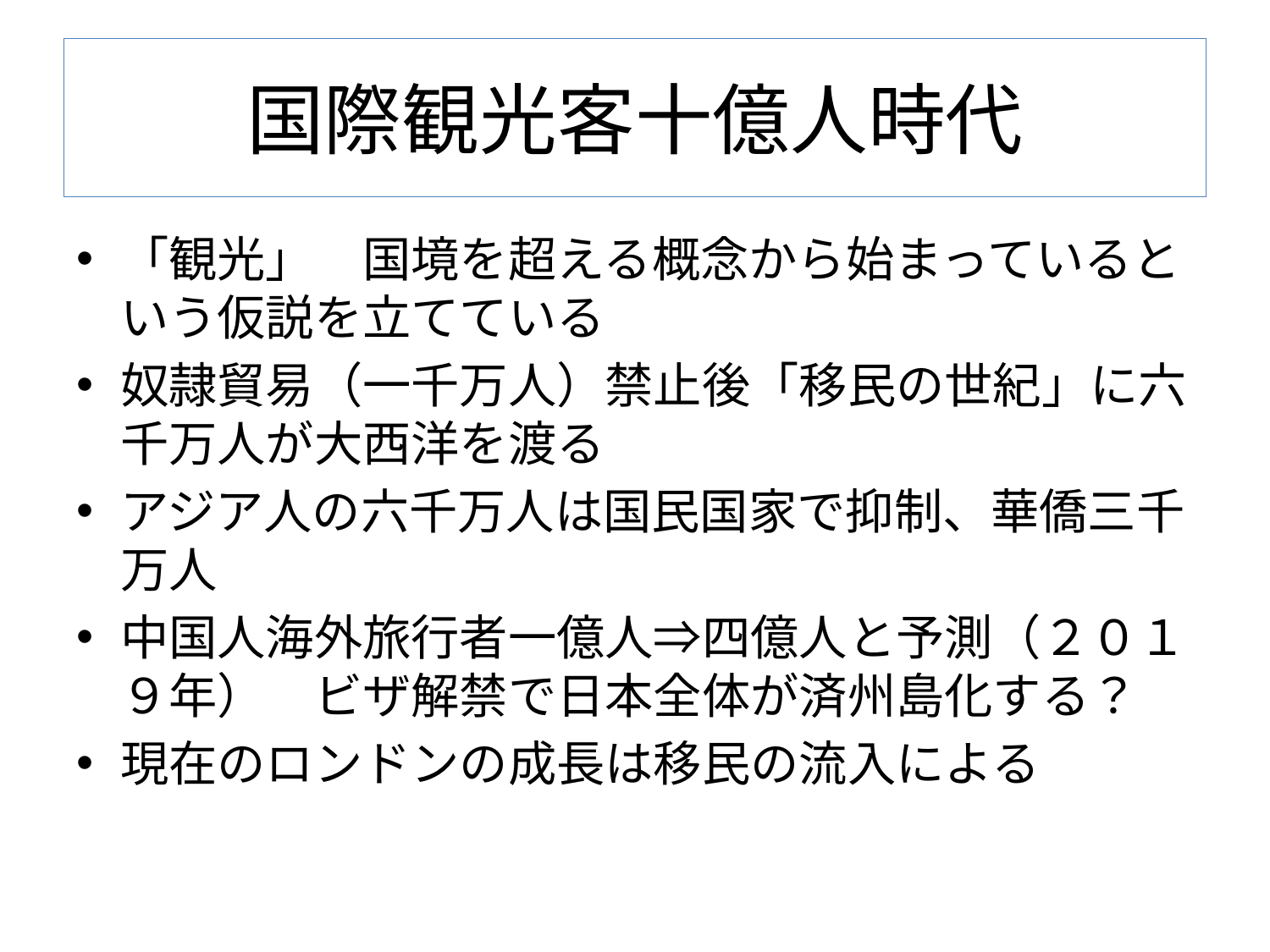

# 国際観光客十億人時代
「観光」　国境を超える概念から始まっているという仮説を立てている
奴隷貿易（一千万人）禁止後「移民の世紀」に六千万人が大西洋を渡る
アジア人の六千万人は国民国家で抑制、華僑三千万人
中国人海外旅行者一億人⇒四億人と予測（２０１９年）　ビザ解禁で日本全体が済州島化する？
現在のロンドンの成長は移民の流入による